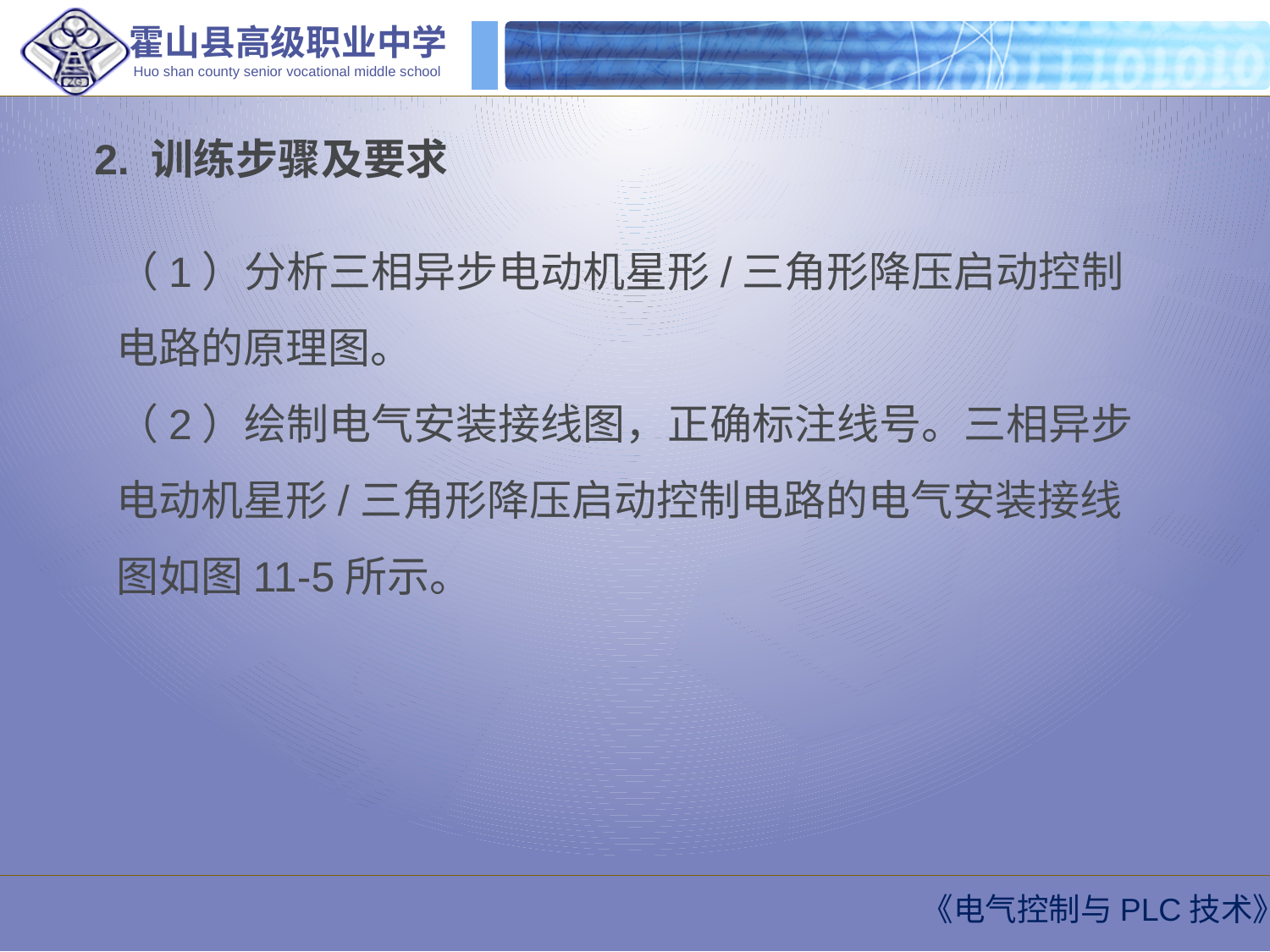

2. 训练步骤及要求
（1）分析三相异步电动机星形/三角形降压启动控制电路的原理图。
（2）绘制电气安装接线图，正确标注线号。三相异步电动机星形/三角形降压启动控制电路的电气安装接线图如图11-5所示。